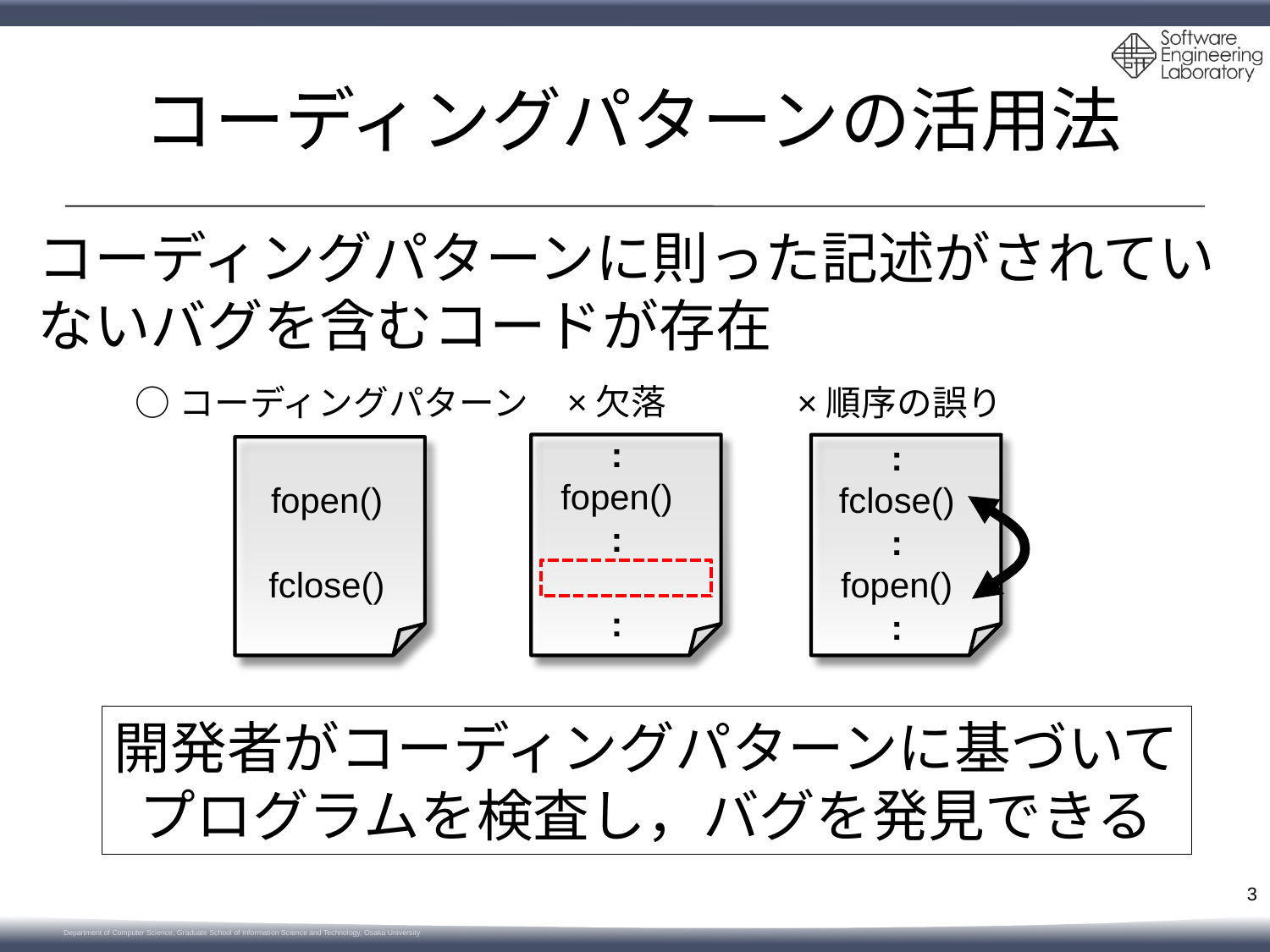

# コーディングパターンの活用法
コーディングパターンに則った記述がされていないバグを含むコードが存在
×欠落
○コーディングパターン
×順序の誤り
:
fopen()
:

:
:
fclose()
:
fopen()
:

fopen()

fclose()

開発者がコーディングパターンに基づいて
プログラムを検査し，バグを発見できる
3